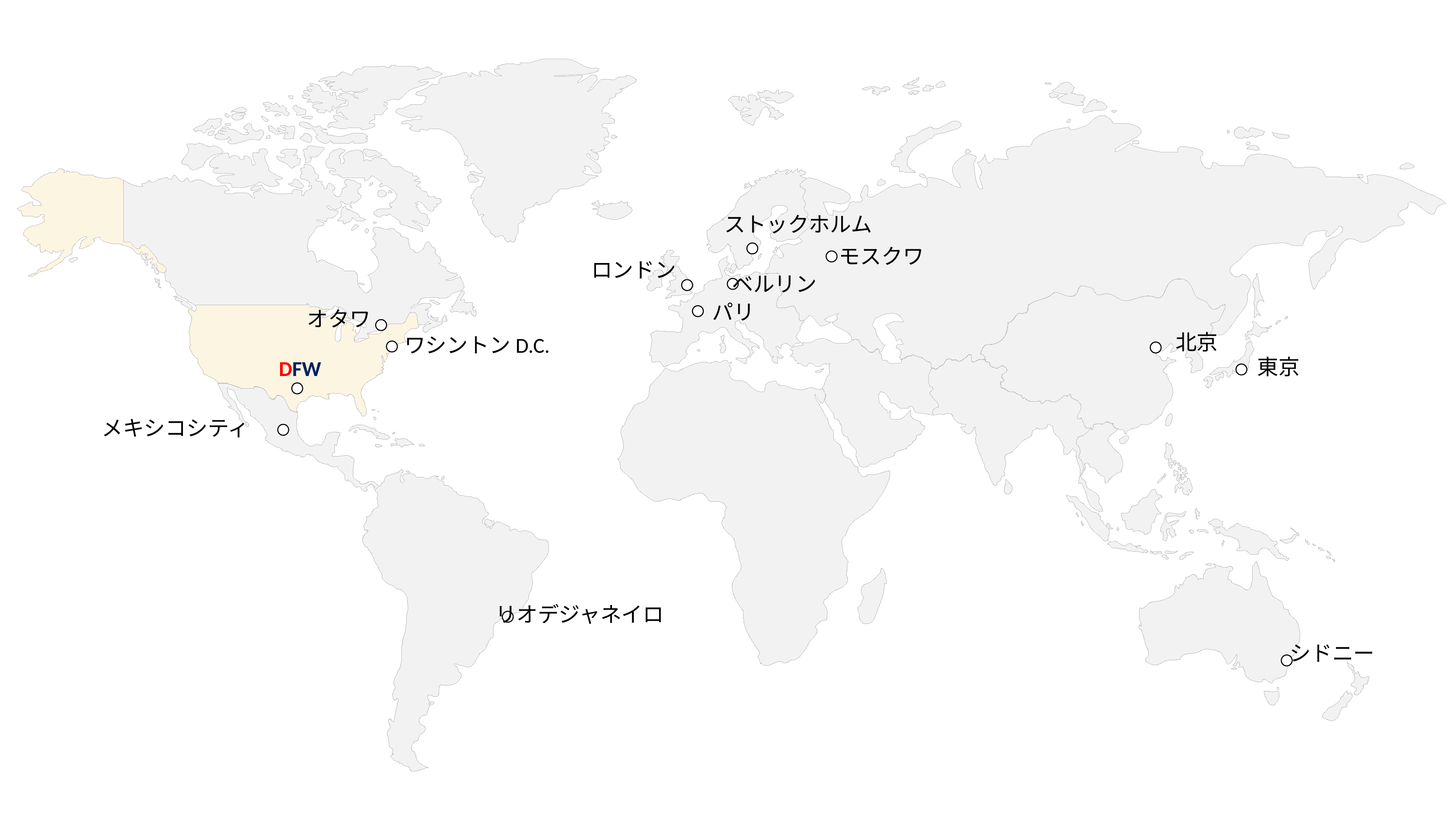

ストックホルム

モスクワ

ロンドン

ベルリン

パリ

オタワ

北京
ワシントンD.C.

東京

DFW

メキシコシティ

リオデジャネイロ

シドニー